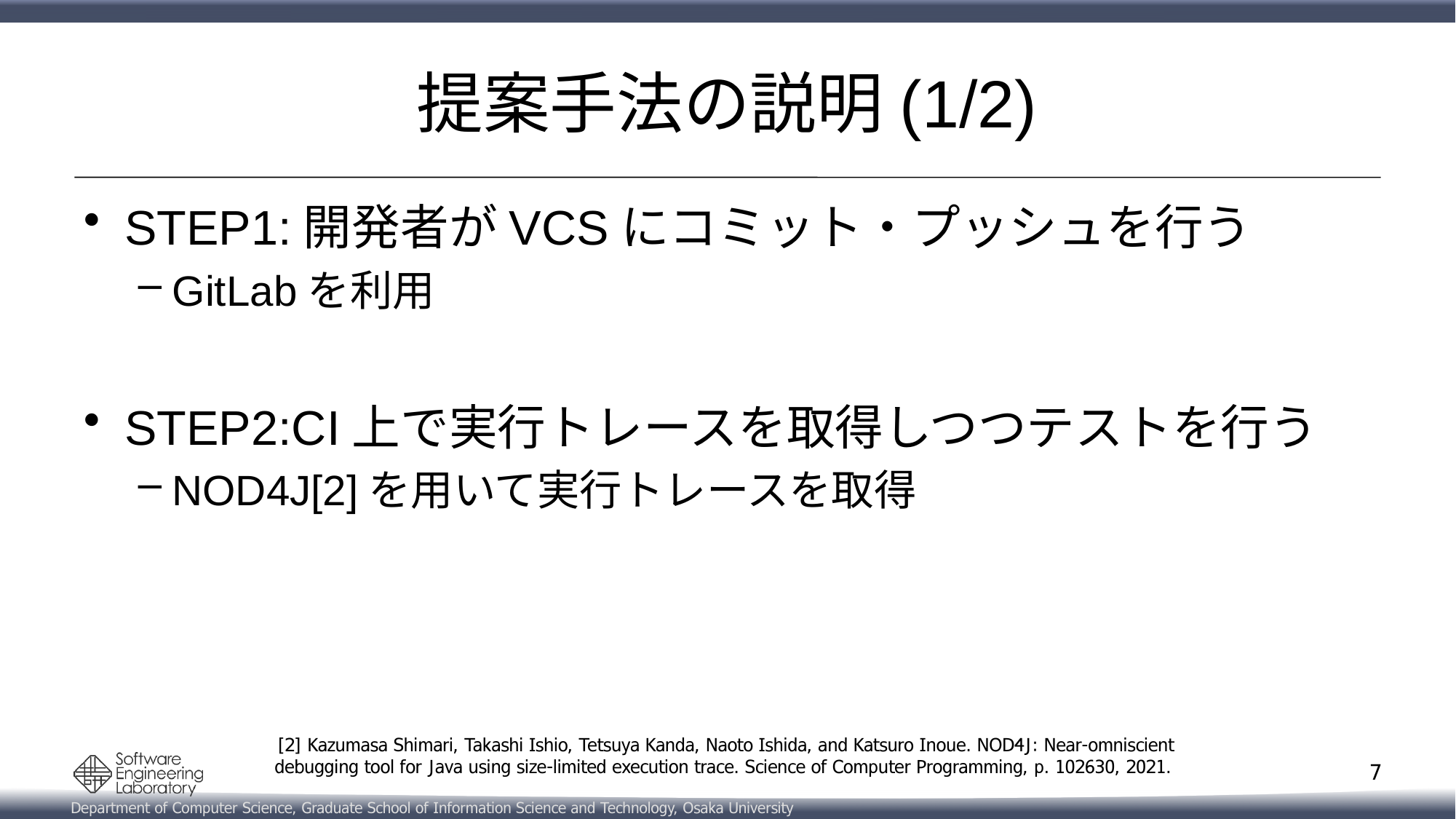

# 提案手法の説明(1/2)
STEP1:開発者がVCSにコミット・プッシュを行う
GitLabを利用

STEP2:CI上で実行トレースを取得しつつテストを行う
NOD4J[2]を用いて実行トレースを取得
[2] Kazumasa Shimari, Takashi Ishio, Tetsuya Kanda, Naoto Ishida, and Katsuro Inoue. NOD4J: Near-omniscient debugging tool for Java using size-limited execution trace. Science of Computer Programming, p. 102630, 2021.

7